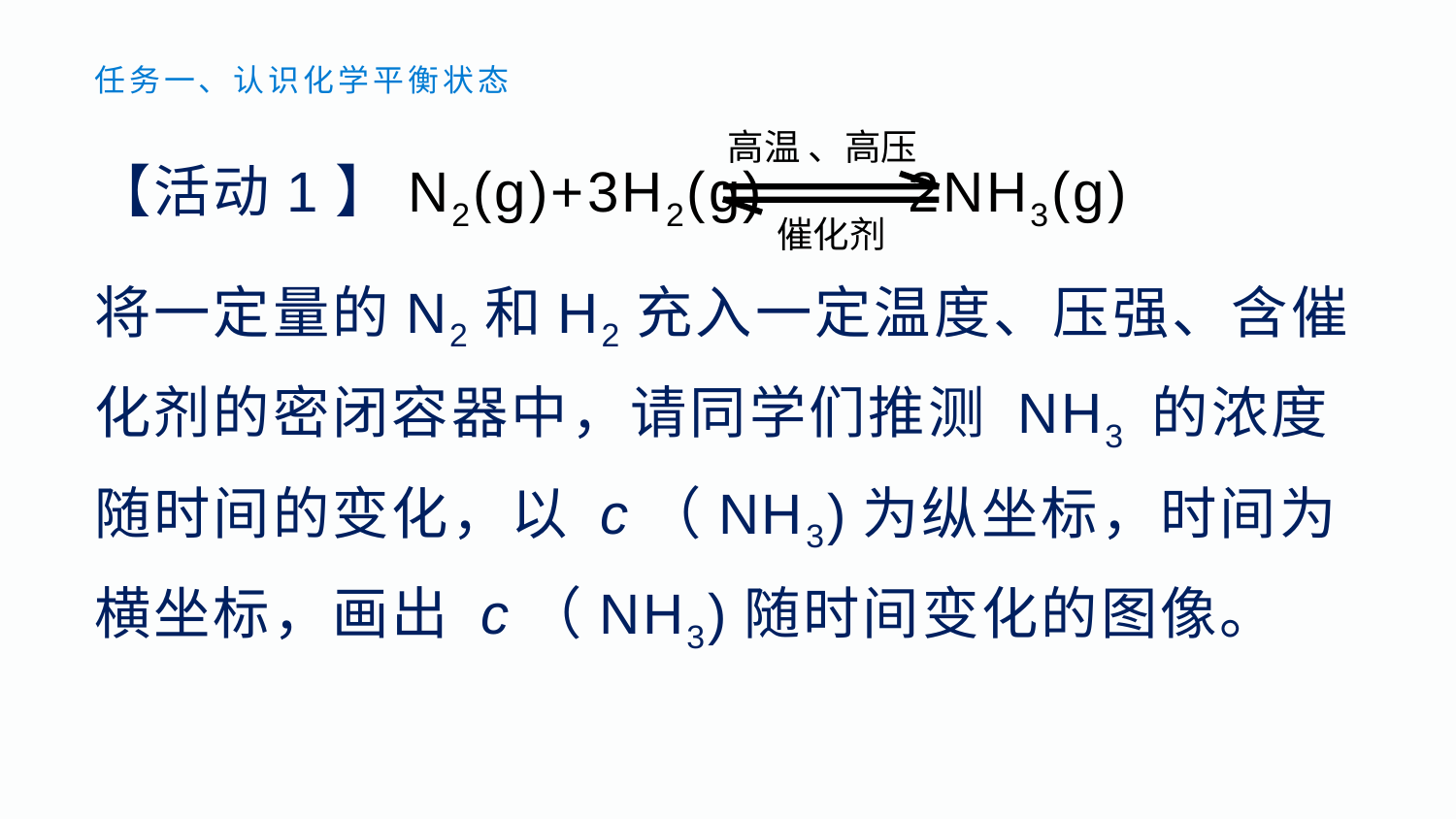

# 任务一、认识化学平衡状态
高温 、高压

催化剂
【活动1】N2(g)+3H2(g)          2NH3(g)
将一定量的N2和H2充入一定温度、压强、含催化剂的密闭容器中，请同学们推测 NH3 的浓度随时间的变化，以 c（NH3)为纵坐标，时间为横坐标，画出 c（NH3)随时间变化的图像。